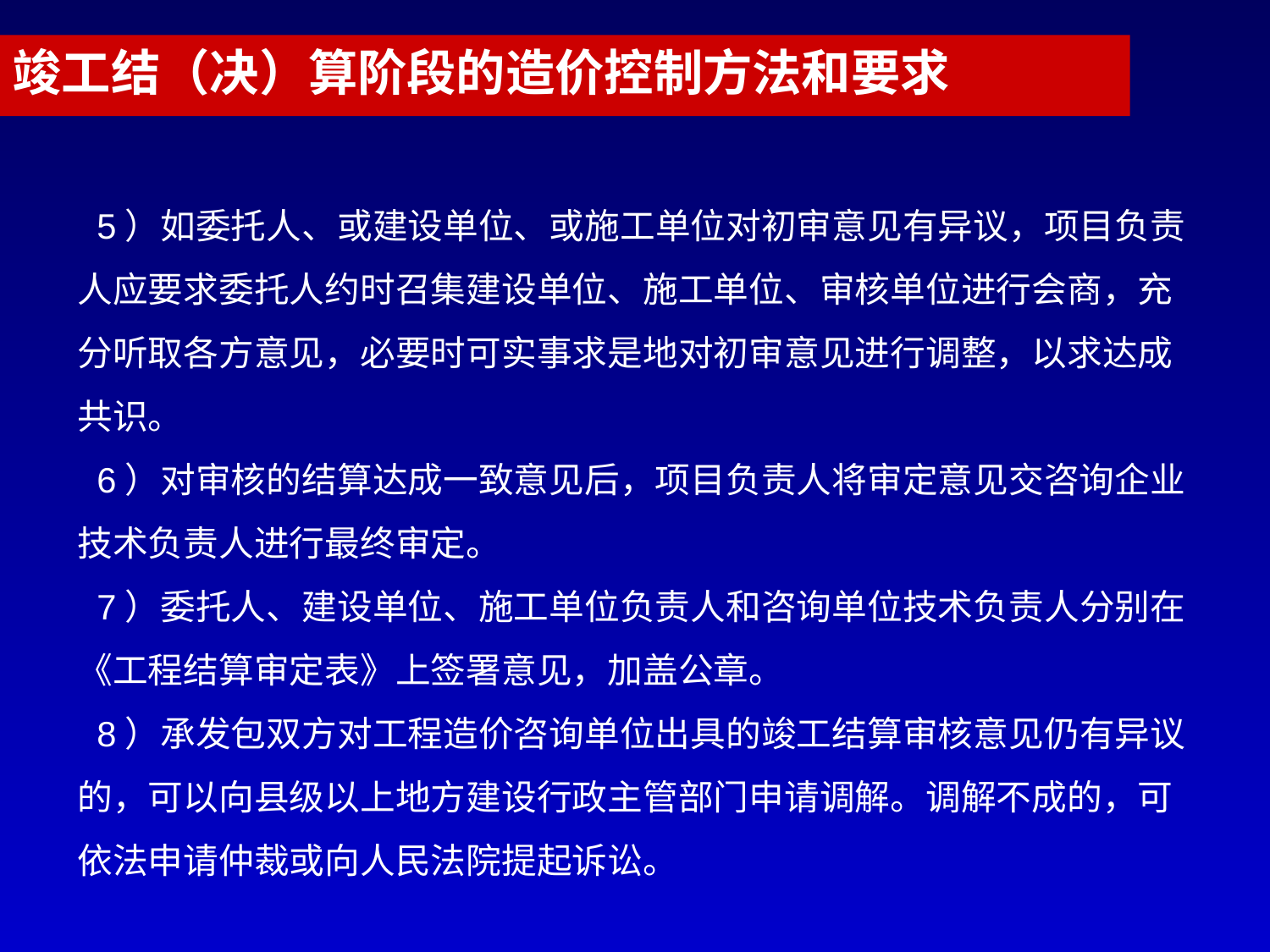

竣工结（决）算阶段的造价控制方法和要求
  5）如委托人、或建设单位、或施工单位对初审意见有异议，项目负责人应要求委托人约时召集建设单位、施工单位、审核单位进行会商，充分听取各方意见，必要时可实事求是地对初审意见进行调整，以求达成共识。
  6）对审核的结算达成一致意见后，项目负责人将审定意见交咨询企业技术负责人进行最终审定。
  7）委托人、建设单位、施工单位负责人和咨询单位技术负责人分别在《工程结算审定表》上签署意见，加盖公章。
  8）承发包双方对工程造价咨询单位出具的竣工结算审核意见仍有异议的，可以向县级以上地方建设行政主管部门申请调解。调解不成的，可依法申请仲裁或向人民法院提起诉讼。
134